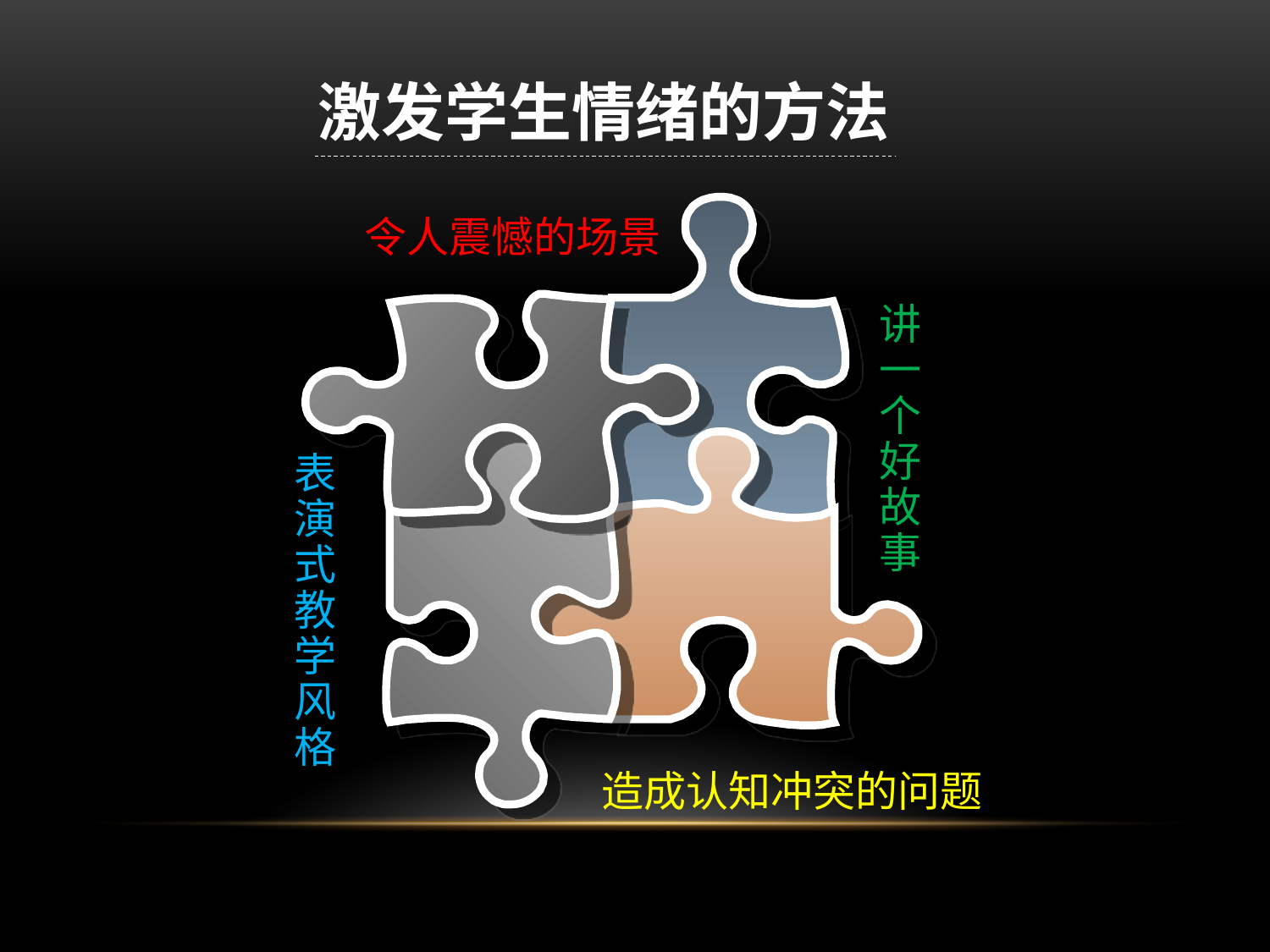

激发学生情绪的方法

令人震憾的场景
讲一个好故事
表演式教学风格
造成认知冲突的问题